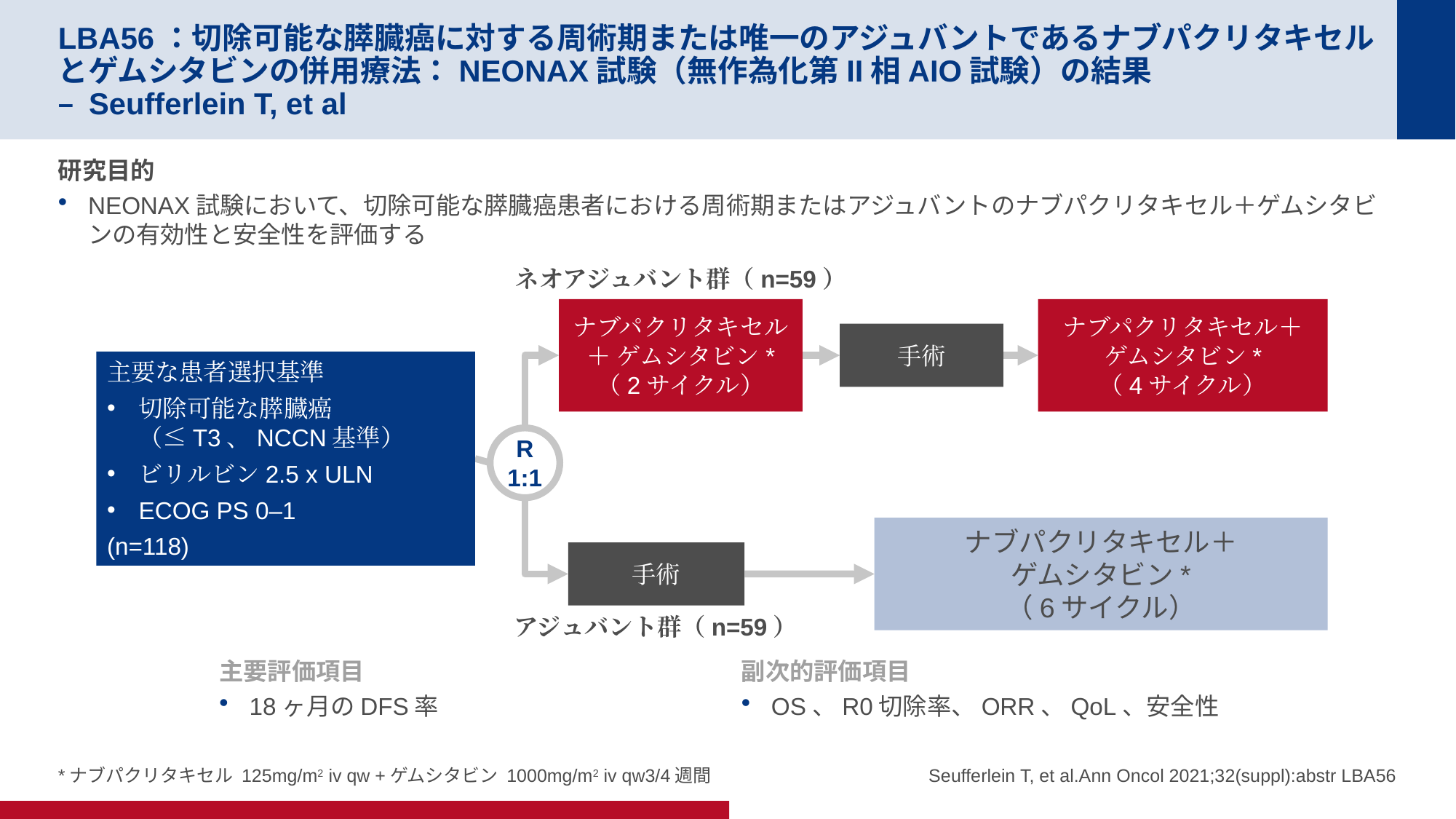

# LBA56：切除可能な膵臓癌に対する周術期または唯一のアジュバントであるナブパクリタキセルとゲムシタビンの併用療法：NEONAX試験（無作為化第II相AIO試験）の結果 – Seufferlein T, et al
研究目的
NEONAX試験において、切除可能な膵臓癌患者における周術期またはアジュバントのナブパクリタキセル＋ゲムシタビンの有効性と安全性を評価する
ネオアジュバント群（n=59）
ナブパクリタキセル＋ ゲムシタビン*
（2サイクル）
ナブパクリタキセル＋
ゲムシタビン*
（4サイクル）
手術
主要な患者選択基準
切除可能な膵臓癌
（≤T3、NCCN基準）
ビリルビン2.5 x ULN
ECOG PS 0–1
(n=118)
R
1:1
ナブパクリタキセル＋
ゲムシタビン*
（6サイクル）
手術
アジュバント群（n=59）
主要評価項目
18ヶ月のDFS率
副次的評価項目
OS、R0切除率、ORR、QoL、安全性
*ナブパクリタキセル 125mg/m2 iv qw +ゲムシタビン 1000mg/m2 iv qw3/4週間
Seufferlein T, et al.Ann Oncol 2021;32(suppl):abstr LBA56